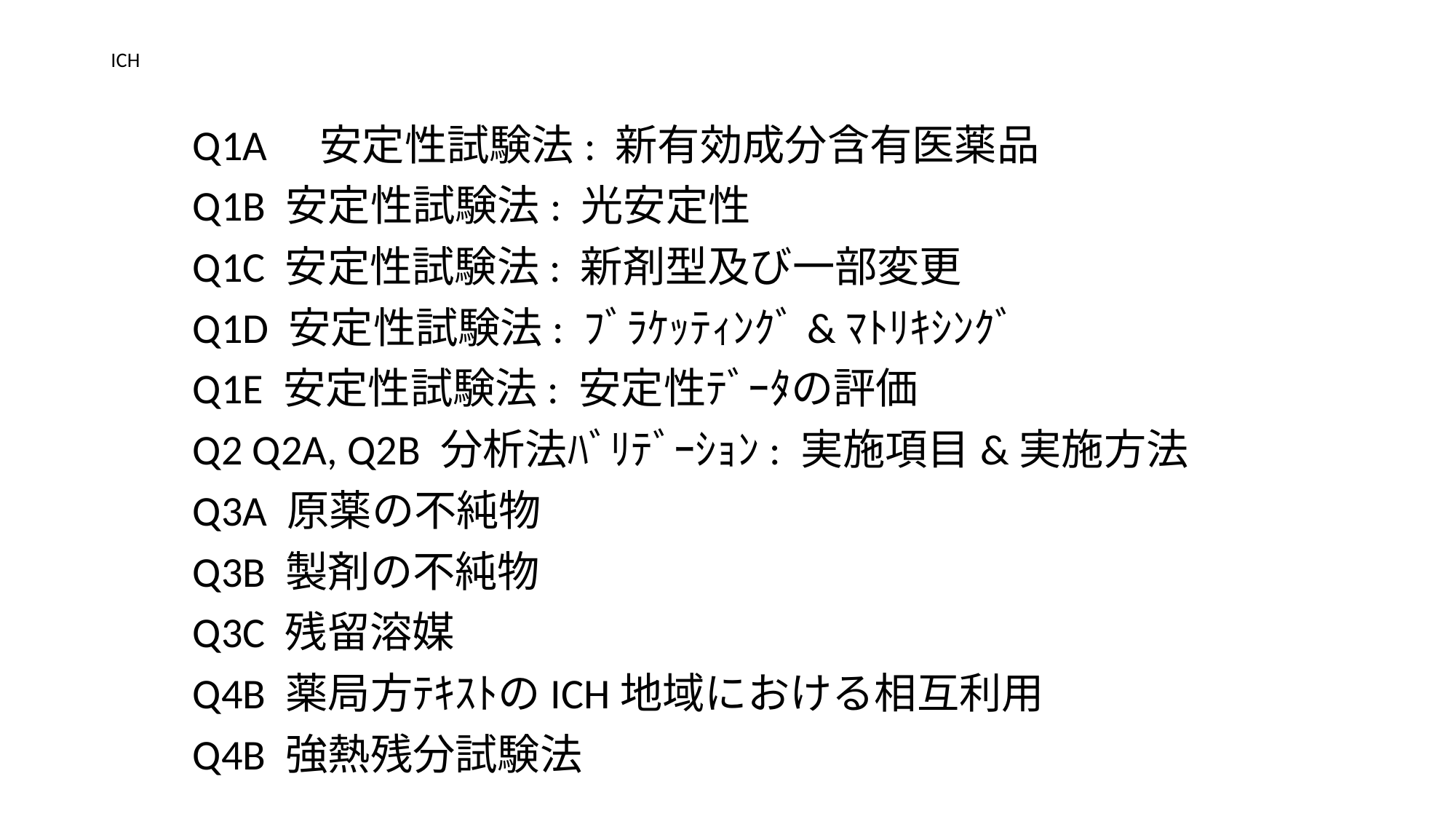

# ICH
Q1A　安定性試験法: 新有効成分含有医薬品
Q1B 安定性試験法: 光安定性
Q1C 安定性試験法: 新剤型及び一部変更
Q1D 安定性試験法: ﾌﾞﾗｹｯﾃｨﾝｸﾞ&ﾏﾄﾘｷｼﾝｸﾞ
Q1E 安定性試験法: 安定性ﾃﾞｰﾀの評価
Q2 Q2A, Q2B 分析法ﾊﾞﾘﾃﾞｰｼｮﾝ: 実施項目&実施方法
Q3A 原薬の不純物
Q3B 製剤の不純物
Q3C 残留溶媒
Q4B 薬局方ﾃｷｽﾄのICH地域における相互利用
Q4B 強熱残分試験法